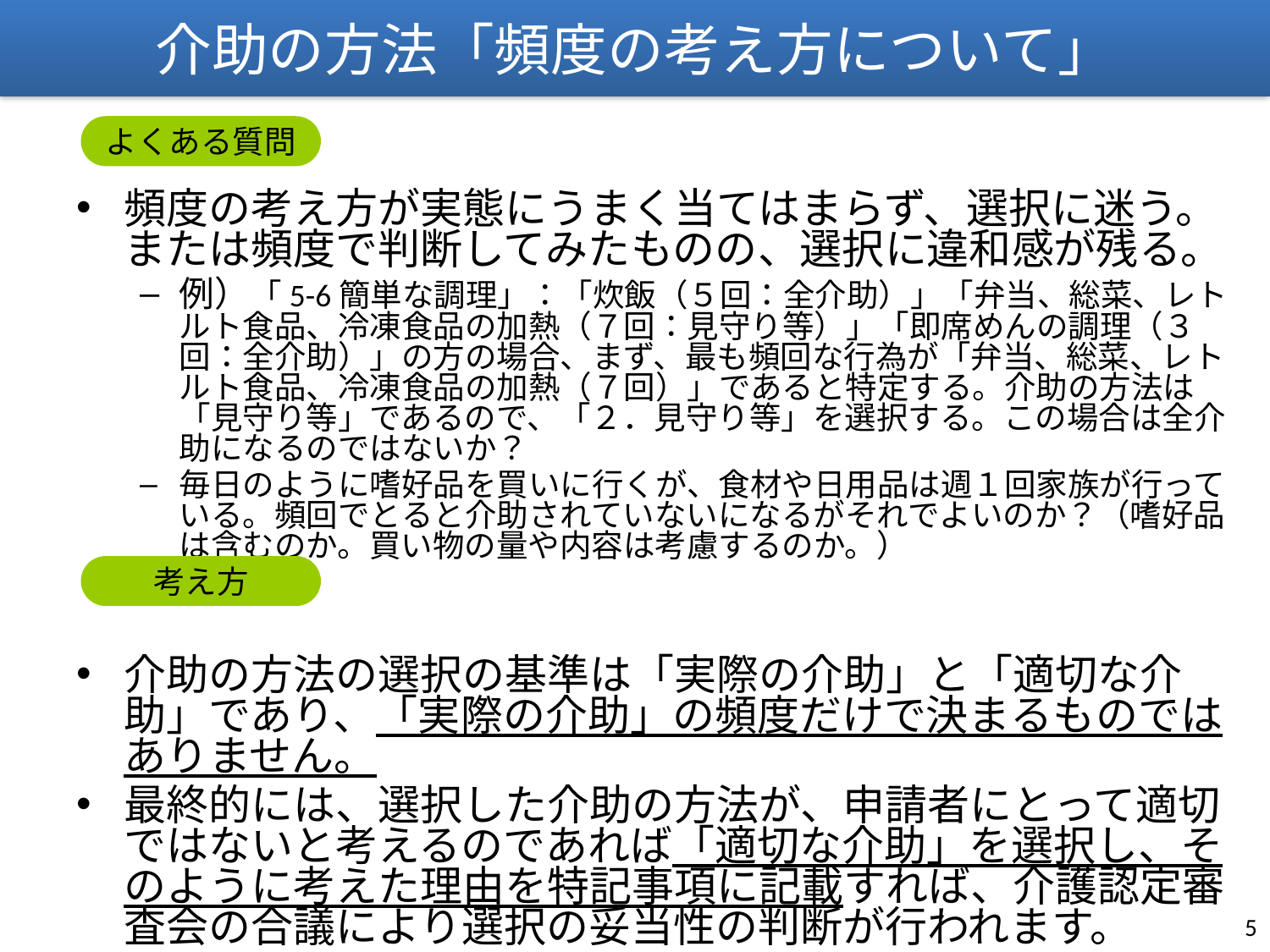

介助の方法「頻度の考え方について」
よくある質問

頻度の考え方が実態にうまく当てはまらず、選択に迷う。または頻度で判断してみたものの、選択に違和感が残る。
例）「5-6簡単な調理」：「炊飯（５回：全介助）」「弁当、総菜、レトルト食品、冷凍食品の加熱（７回：見守り等）」「即席めんの調理（３回：全介助）」の方の場合、まず、最も頻回な行為が「弁当、総菜、レトルト食品、冷凍食品の加熱（７回）」であると特定する。介助の方法は「見守り等」であるので、「２．見守り等」を選択する。この場合は全介助になるのではないか？
毎日のように嗜好品を買いに行くが、食材や日用品は週１回家族が行っている。頻回でとると介助されていないになるがそれでよいのか？（嗜好品は含むのか。買い物の量や内容は考慮するのか。）

介助の方法の選択の基準は「実際の介助」と「適切な介助」であり、「実際の介助」の頻度だけで決まるものではありません。
最終的には、選択した介助の方法が、申請者にとって適切ではないと考えるのであれば「適切な介助」を選択し、そのように考えた理由を特記事項に記載すれば、介護認定審査会の合議により選択の妥当性の判断が行われます。
考え方
5